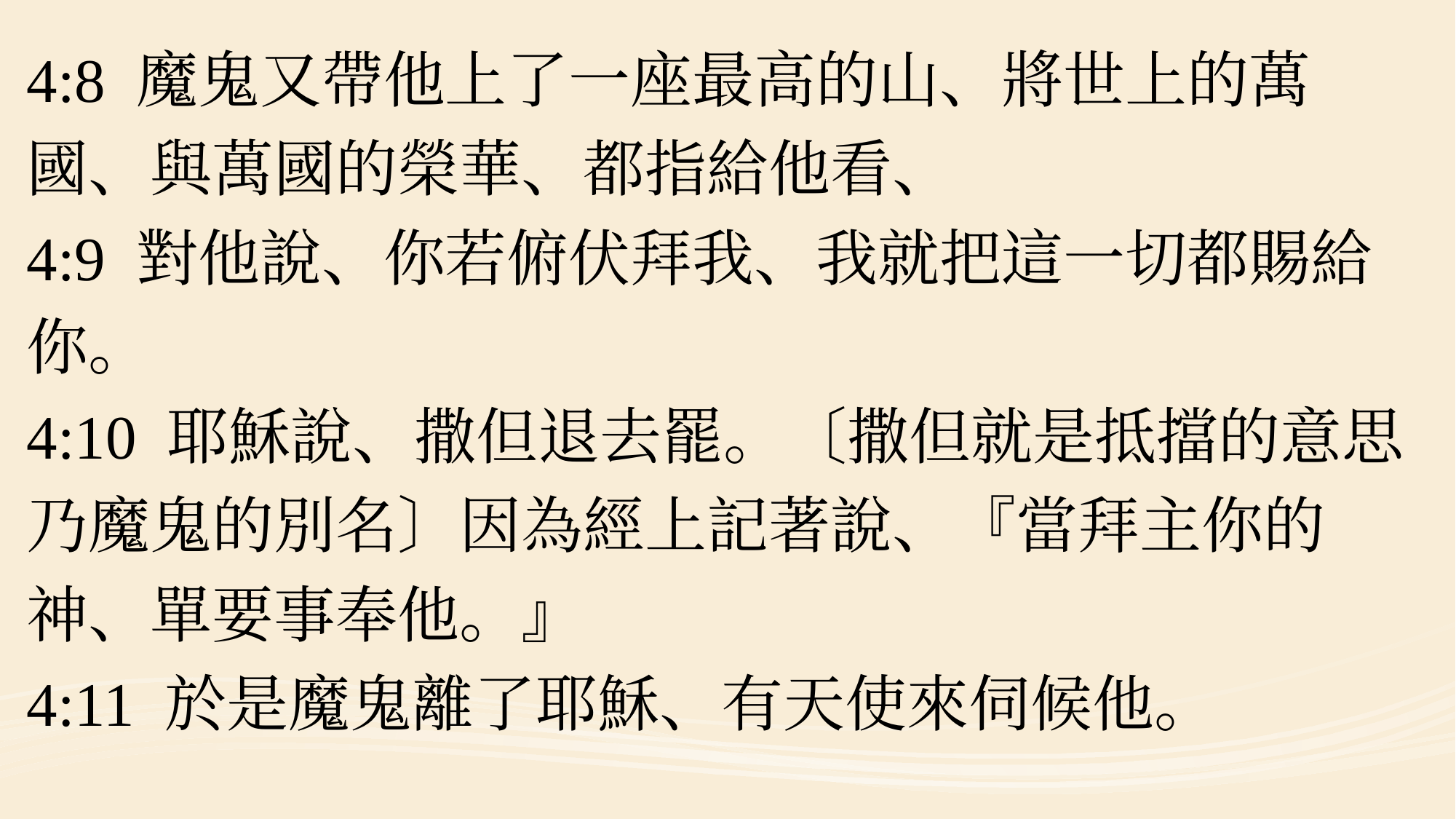

#
4:8 魔鬼又帶他上了一座最高的山、將世上的萬國、與萬國的榮華、都指給他看、
4:9 對他說、你若俯伏拜我、我就把這一切都賜給你。
4:10 耶穌說、撒但退去罷。〔撒但就是抵擋的意思乃魔鬼的別名〕因為經上記著說、『當拜主你的　神、單要事奉他。』
4:11 於是魔鬼離了耶穌、有天使來伺候他。
6